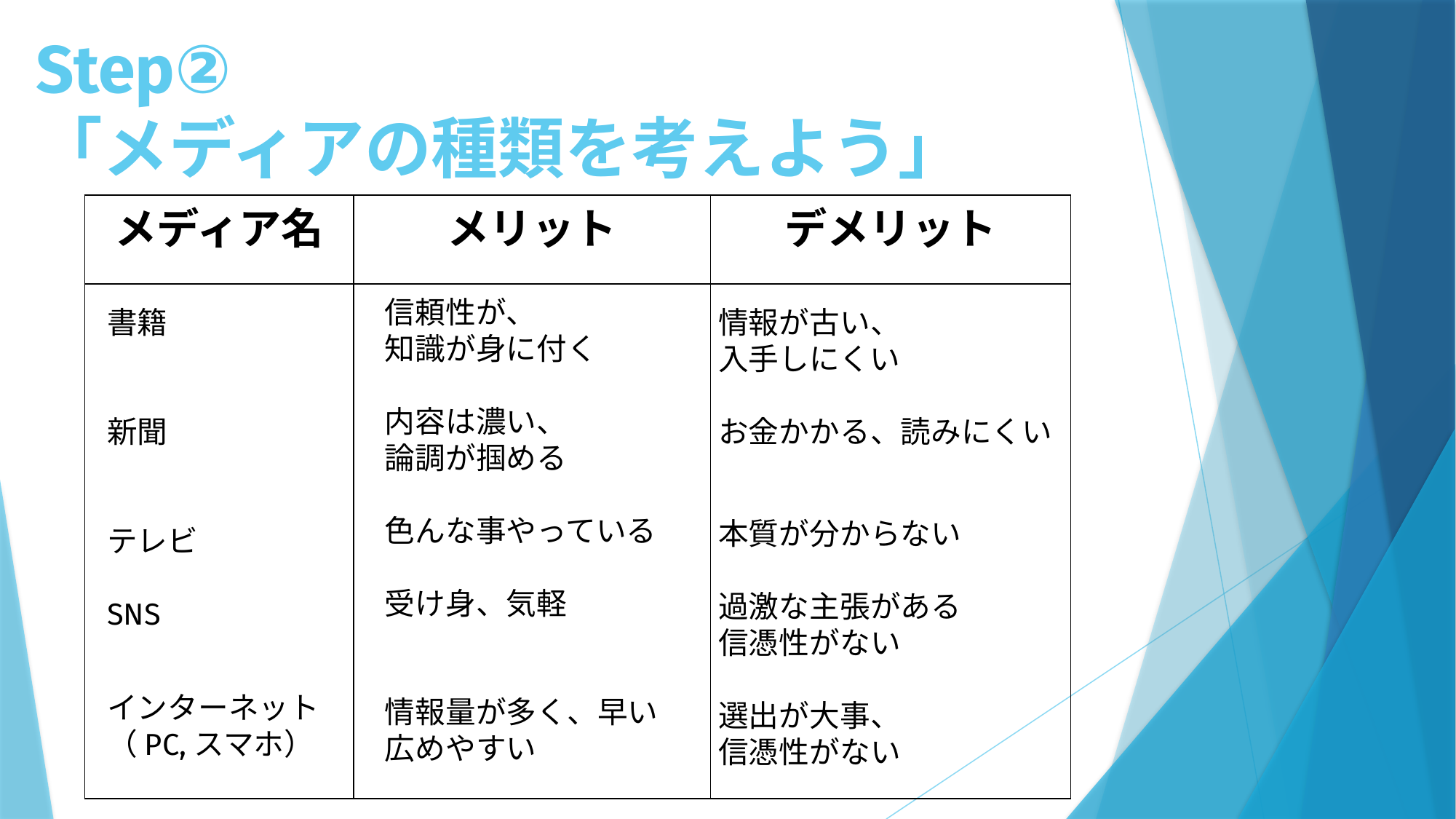

# Step② 「メディアの種類を考えよう」
| メディア名 | メリット | デメリット |
| --- | --- | --- |
|  |  |  |
信頼性が、
知識が身に付く

内容は濃い、
論調が掴める

色んな事やっている

受け身、気軽

情報量が多く、早い
広めやすい
書籍

新聞

テレビ

SNS

インターネット
（PC,スマホ）
情報が古い、
入手しにくい

お金かかる、読みにくい

本質が分からない

過激な主張がある
信憑性がない

選出が大事、
信憑性がない